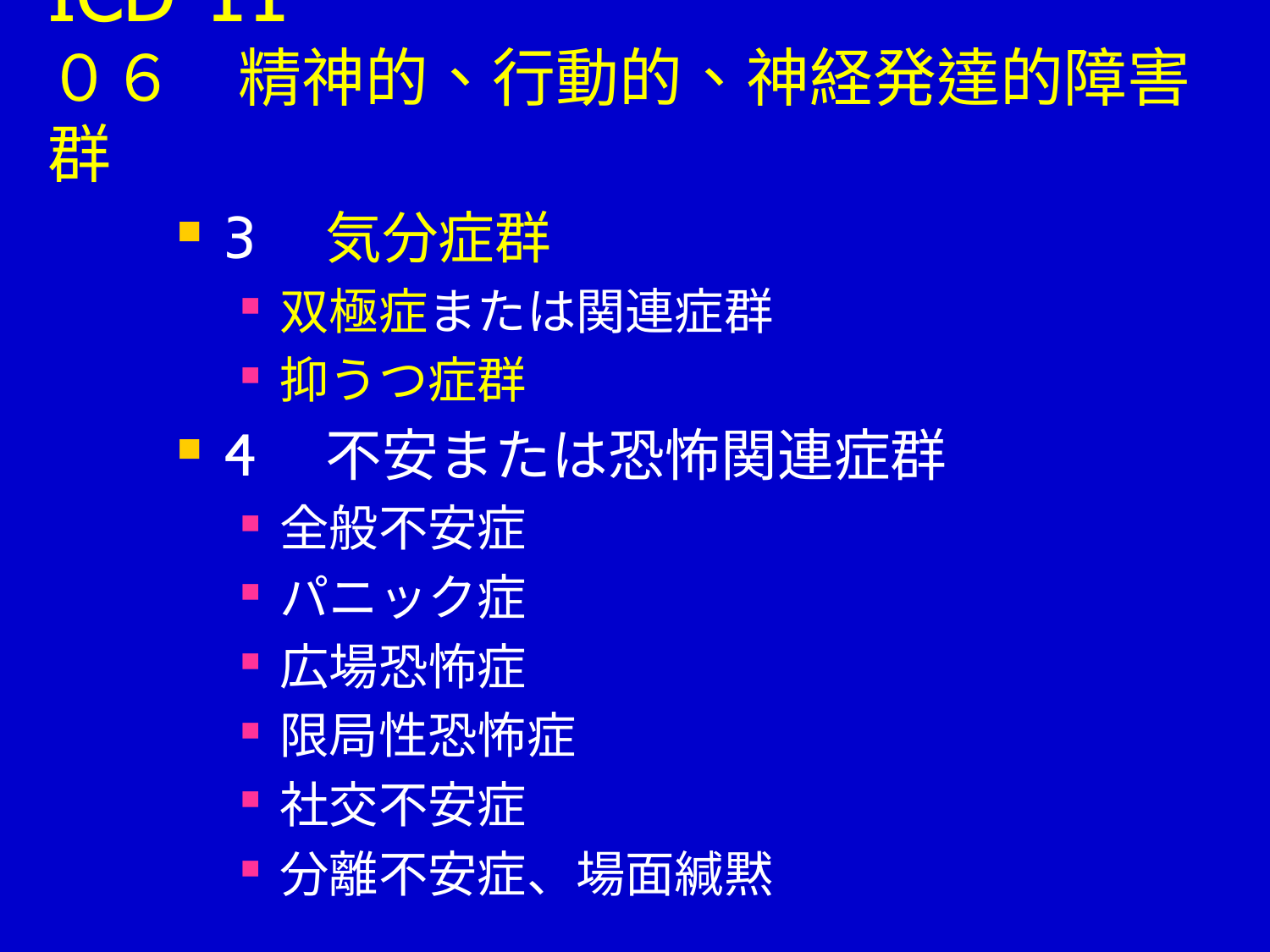

# ICD-11 ０６　精神的、行動的、神経発達的障害群
3　気分症群
双極症または関連症群
抑うつ症群
4　不安または恐怖関連症群
全般不安症
パニック症
広場恐怖症
限局性恐怖症
社交不安症
分離不安症、場面緘黙